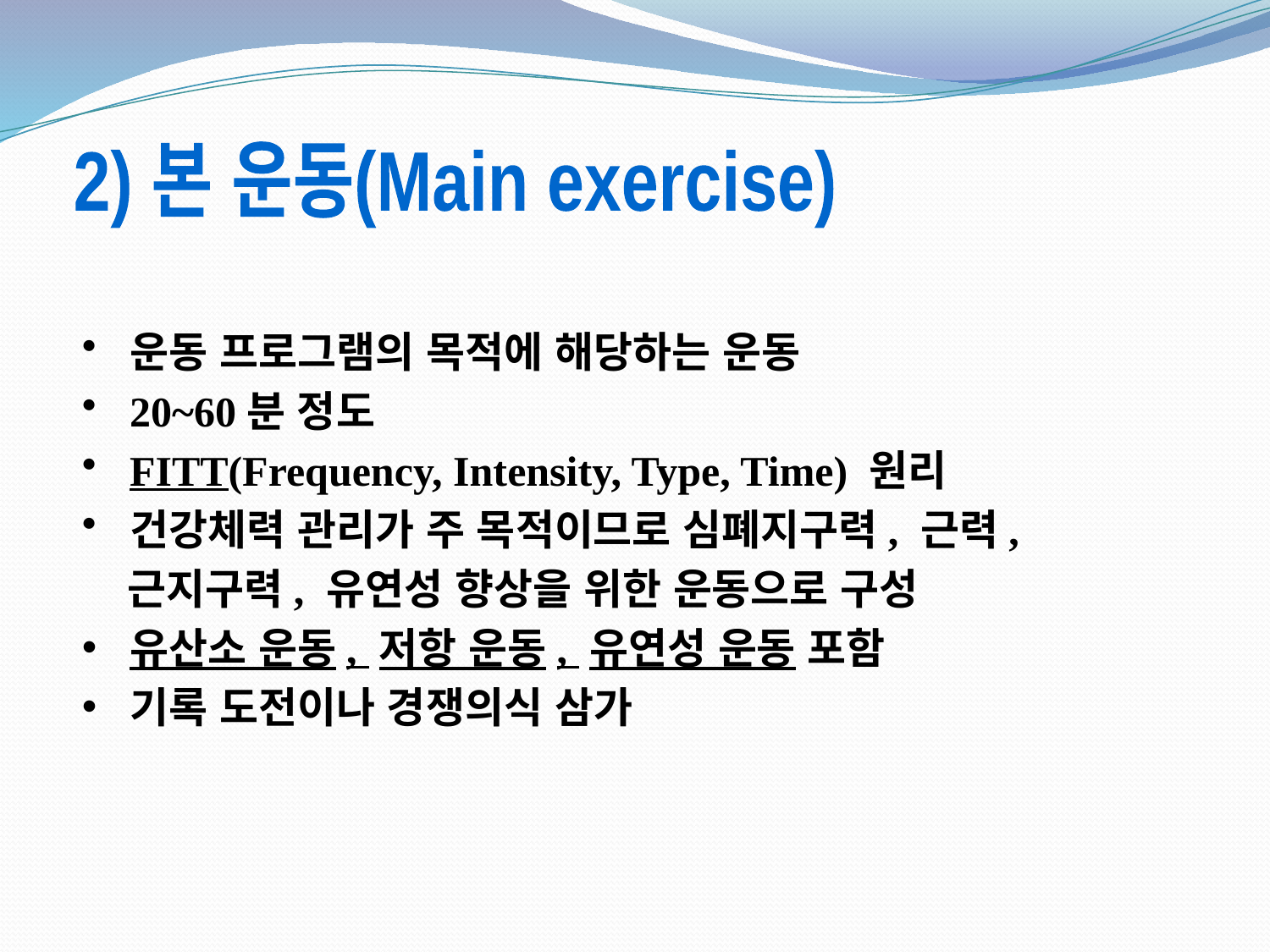

2) 본 운동(Main exercise)
운동 프로그램의 목적에 해당하는 운동
20~60분 정도
FITT(Frequency, Intensity, Type, Time) 원리
건강체력 관리가 주 목적이므로 심폐지구력, 근력,
   근지구력, 유연성 향상을 위한 운동으로 구성
유산소 운동, 저항 운동, 유연성 운동 포함
기록 도전이나 경쟁의식 삼가